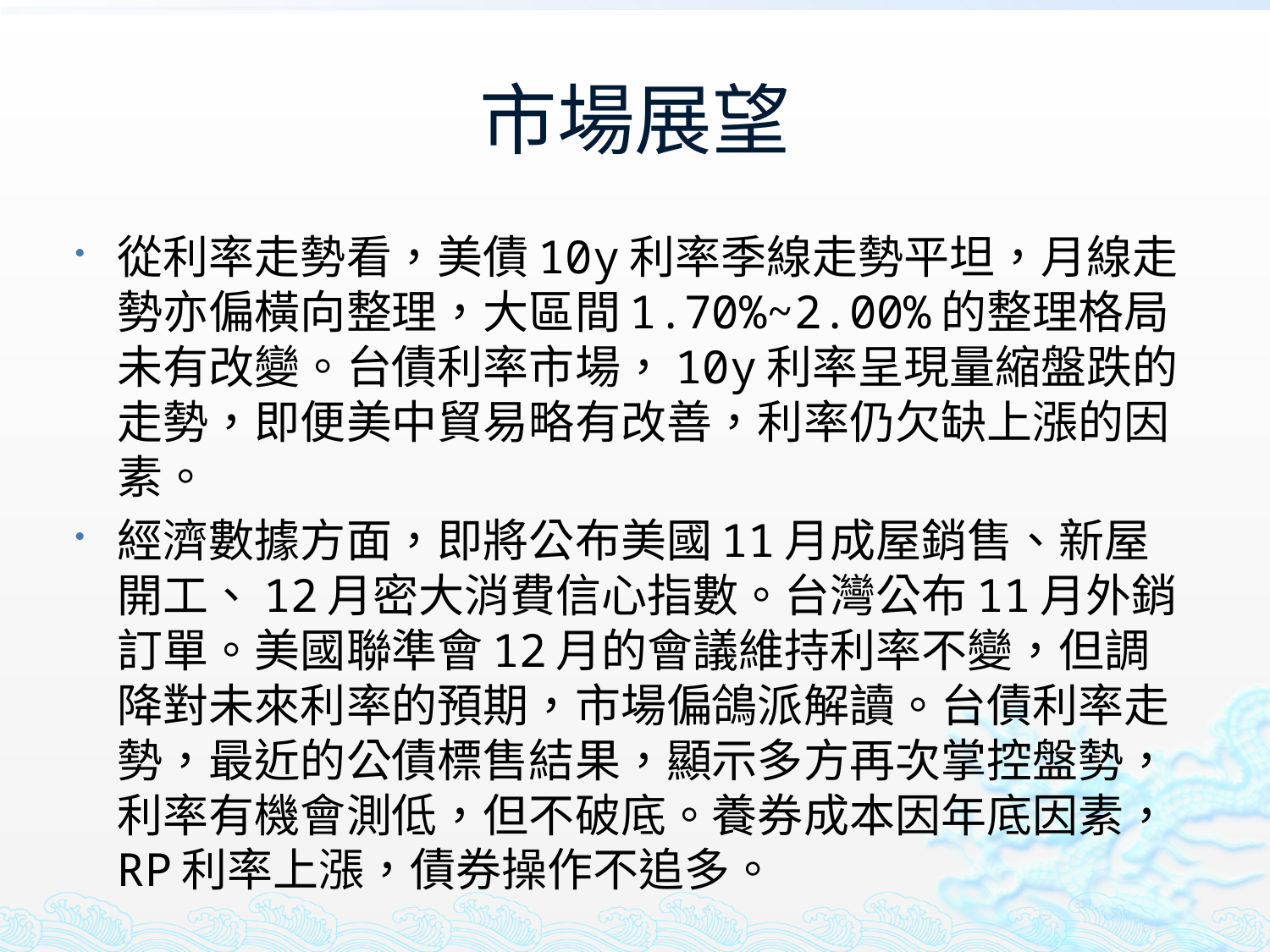

# 市場展望
從利率走勢看，美債10y利率季線走勢平坦，月線走勢亦偏橫向整理，大區間1.70%~2.00%的整理格局未有改變。台債利率市場，10y利率呈現量縮盤跌的走勢，即便美中貿易略有改善，利率仍欠缺上漲的因素。
經濟數據方面，即將公布美國11月成屋銷售、新屋開工、12月密大消費信心指數。台灣公布11月外銷訂單。美國聯準會12月的會議維持利率不變，但調降對未來利率的預期，市場偏鴿派解讀。台債利率走勢，最近的公債標售結果，顯示多方再次掌控盤勢，利率有機會測低，但不破底。養券成本因年底因素，RP利率上漲，債券操作不追多。